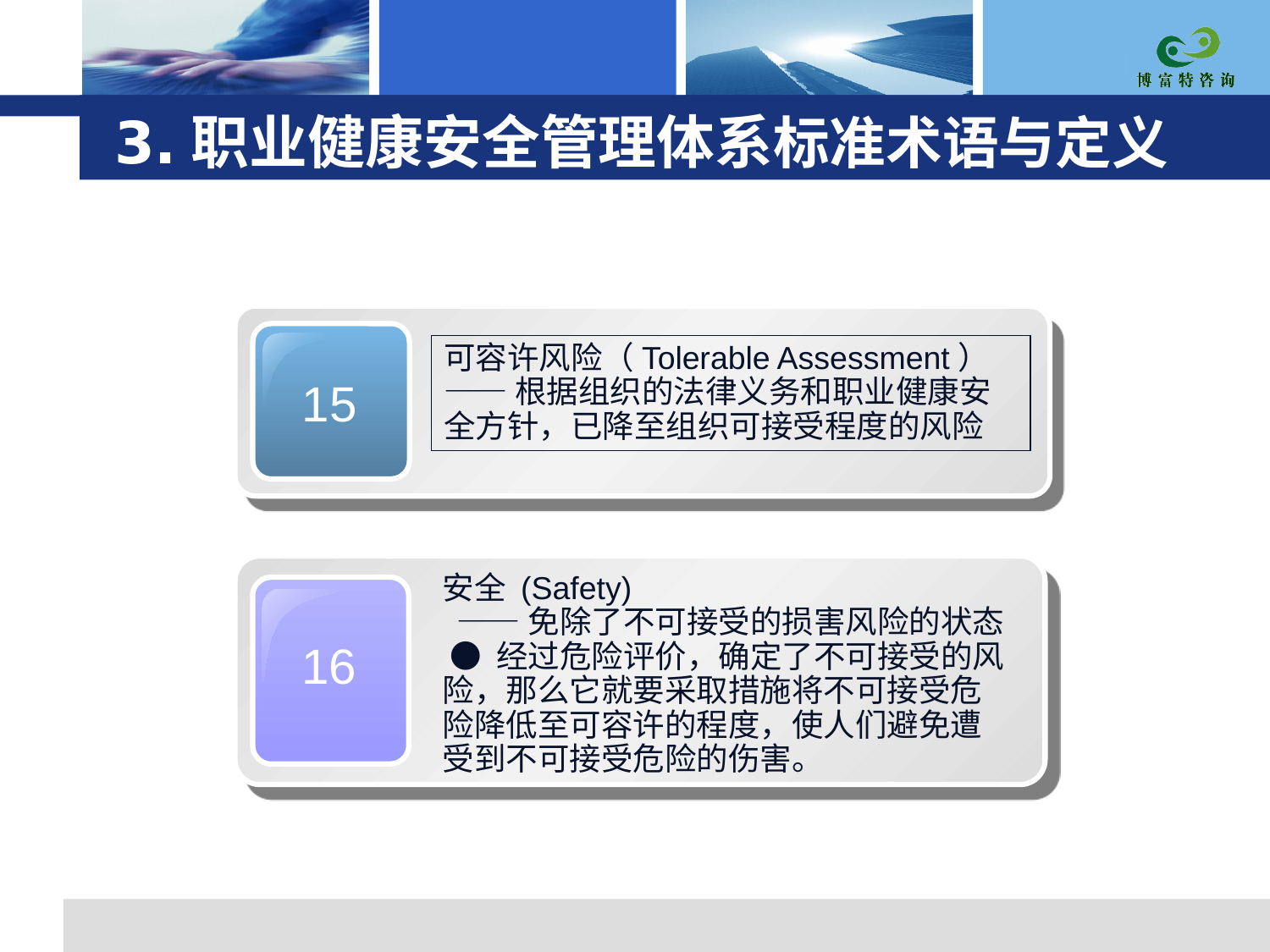

# 3.职业健康安全管理体系标准术语与定义

15
可容许风险（Tolerable Assessment）
——根据组织的法律义务和职业健康安全方针，已降至组织可接受程度的风险

安全 (Safety)
  ——免除了不可接受的损害风险的状态
 ● 经过危险评价，确定了不可接受的风险，那么它就要采取措施将不可接受危险降低至可容许的程度，使人们避免遭受到不可接受危险的伤害。

16